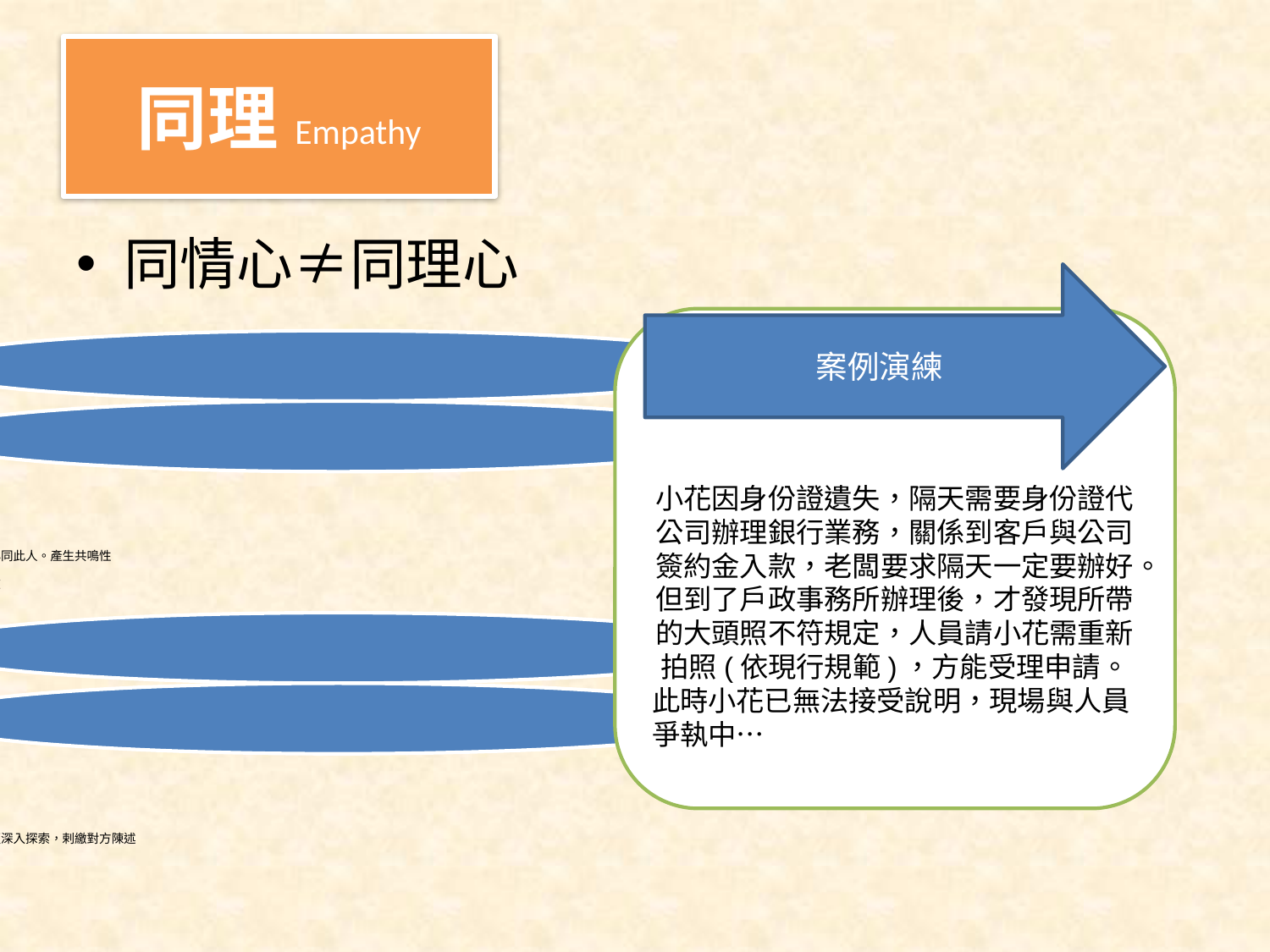

同理Empathy
#
同情心≠同理心

案例演練

小花因身份證遺失，隔天需要身份證代公司辦理銀行業務，關係到客戶與公司簽約金入款，老闆要求隔天一定要辦好。但到了戶政事務所辦理後，才發現所帶的大頭照不符規定，人員請小花需重新拍照(依現行規範)，方能受理申請。
此時小花已無法接受說明，現場與人員爭執中…